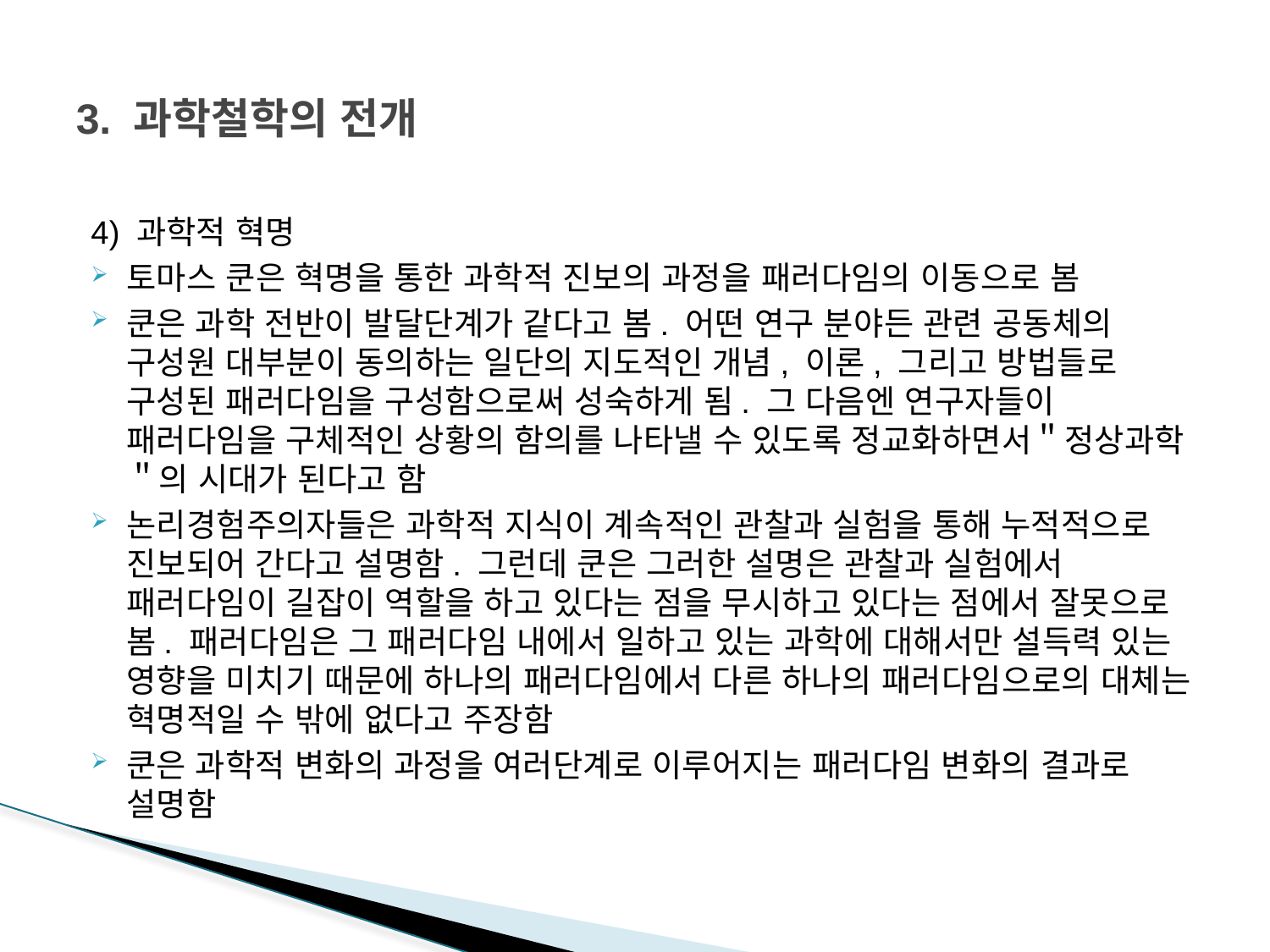

# 3. 과학철학의 전개
4) 과학적 혁명
토마스 쿤은 혁명을 통한 과학적 진보의 과정을 패러다임의 이동으로 봄
쿤은 과학 전반이 발달단계가 같다고 봄. 어떤 연구 분야든 관련 공동체의 구성원 대부분이 동의하는 일단의 지도적인 개념, 이론, 그리고 방법들로 구성된 패러다임을 구성함으로써 성숙하게 됨. 그 다음엔 연구자들이 패러다임을 구체적인 상황의 함의를 나타낼 수 있도록 정교화하면서＂정상과학＂의 시대가 된다고 함
논리경험주의자들은 과학적 지식이 계속적인 관찰과 실험을 통해 누적적으로 진보되어 간다고 설명함. 그런데 쿤은 그러한 설명은 관찰과 실험에서 패러다임이 길잡이 역할을 하고 있다는 점을 무시하고 있다는 점에서 잘못으로 봄. 패러다임은 그 패러다임 내에서 일하고 있는 과학에 대해서만 설득력 있는 영향을 미치기 때문에 하나의 패러다임에서 다른 하나의 패러다임으로의 대체는 혁명적일 수 밖에 없다고 주장함
쿤은 과학적 변화의 과정을 여러단계로 이루어지는 패러다임 변화의 결과로 설명함